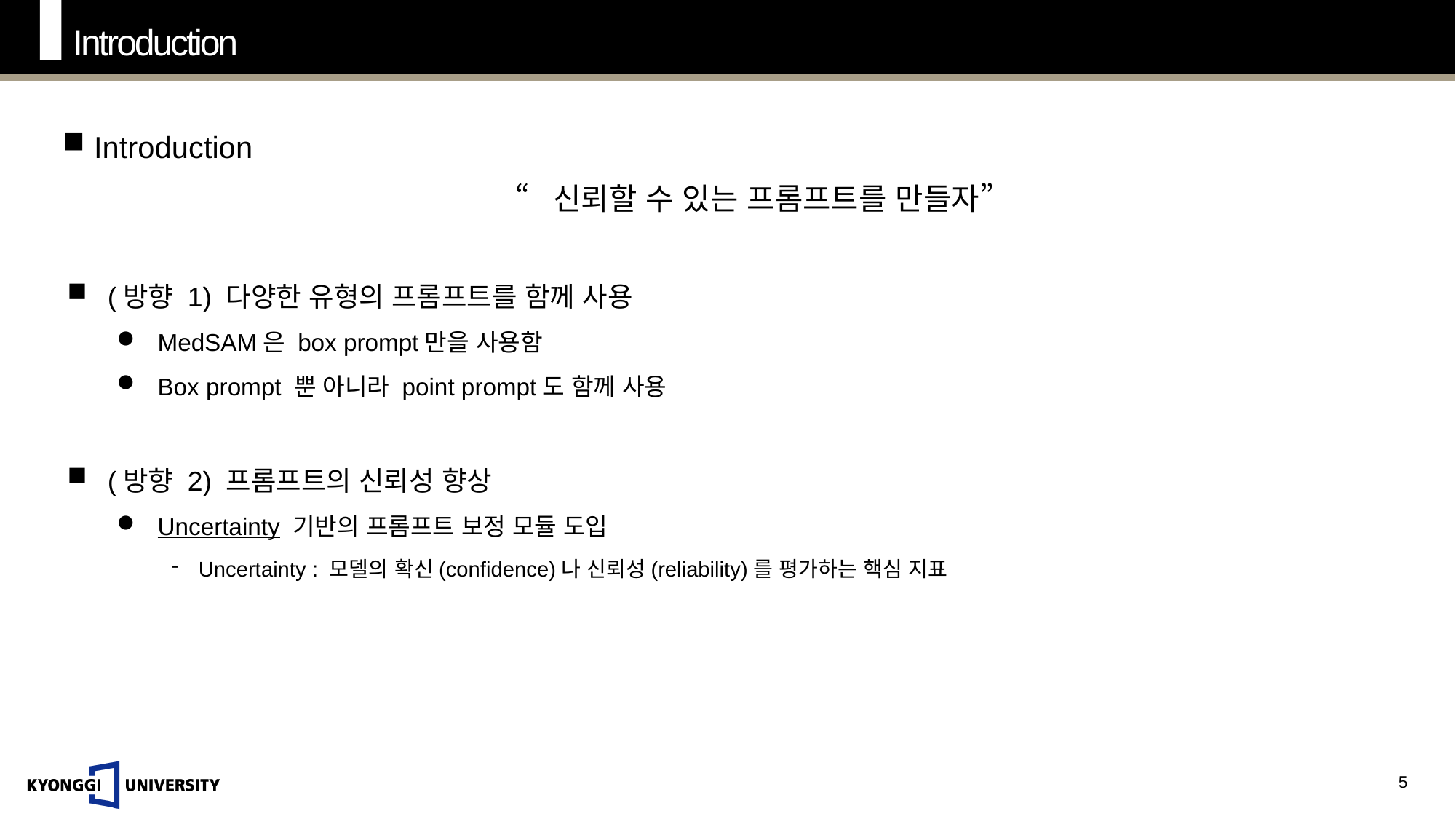

Introduction
Introduction
“신뢰할 수 있는 프롬프트를 만들자”

(방향 1) 다양한 유형의 프롬프트를 함께 사용
MedSAM은 box prompt만을 사용함
Box prompt 뿐 아니라 point prompt도 함께 사용

(방향 2) 프롬프트의 신뢰성 향상
Uncertainty 기반의 프롬프트 보정 모듈 도입
Uncertainty : 모델의 확신(confidence)나 신뢰성(reliability)를 평가하는 핵심 지표